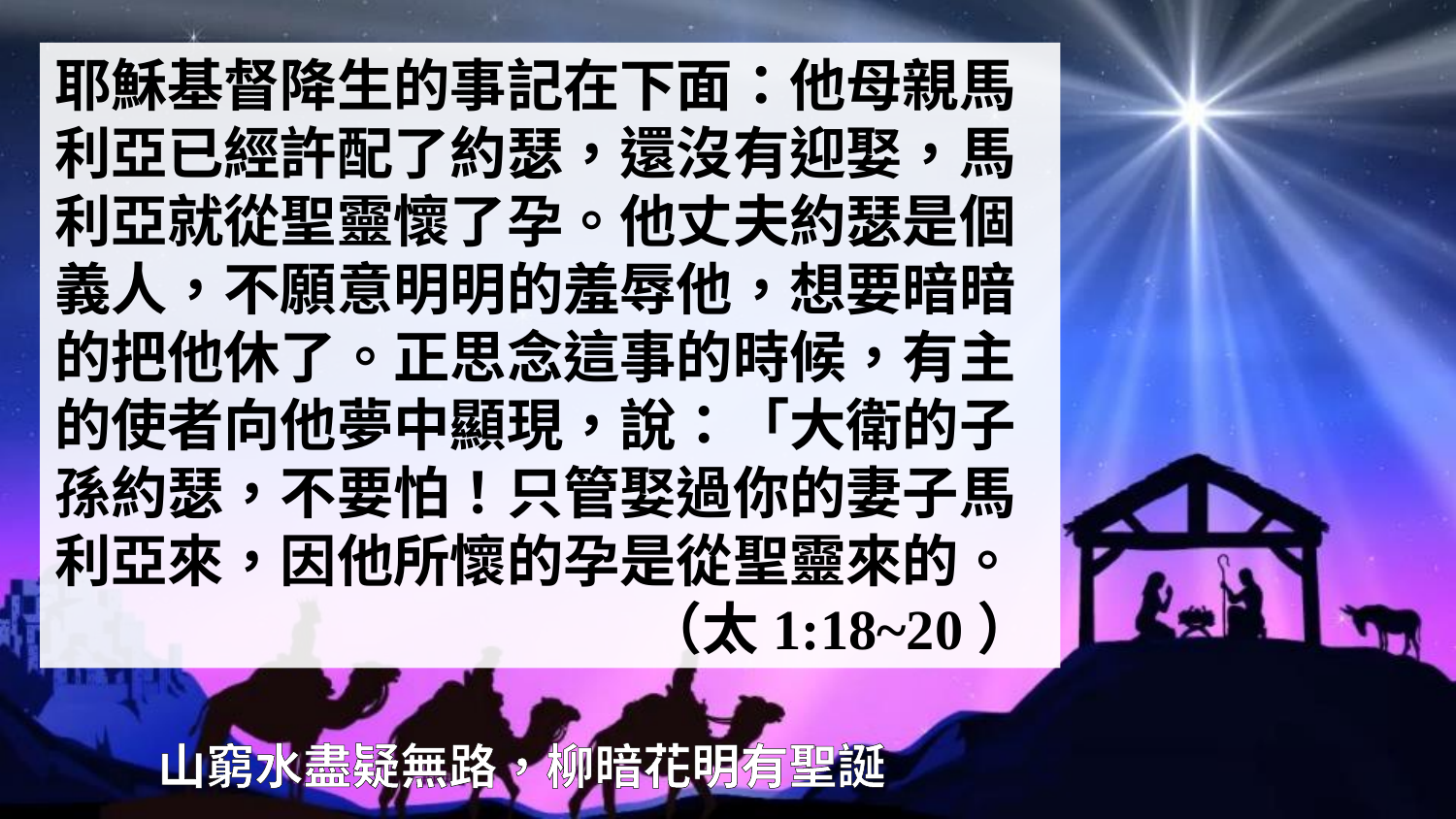

耶穌基督降生的事記在下面：他母親馬利亞已經許配了約瑟，還沒有迎娶，馬利亞就從聖靈懷了孕。他丈夫約瑟是個義人，不願意明明的羞辱他，想要暗暗的把他休了。正思念這事的時候，有主的使者向他夢中顯現，說：「大衛的子孫約瑟，不要怕！只管娶過你的妻子馬利亞來，因他所懷的孕是從聖靈來的。
（太1:18~20）
山窮水盡疑無路，柳暗花明有聖誕